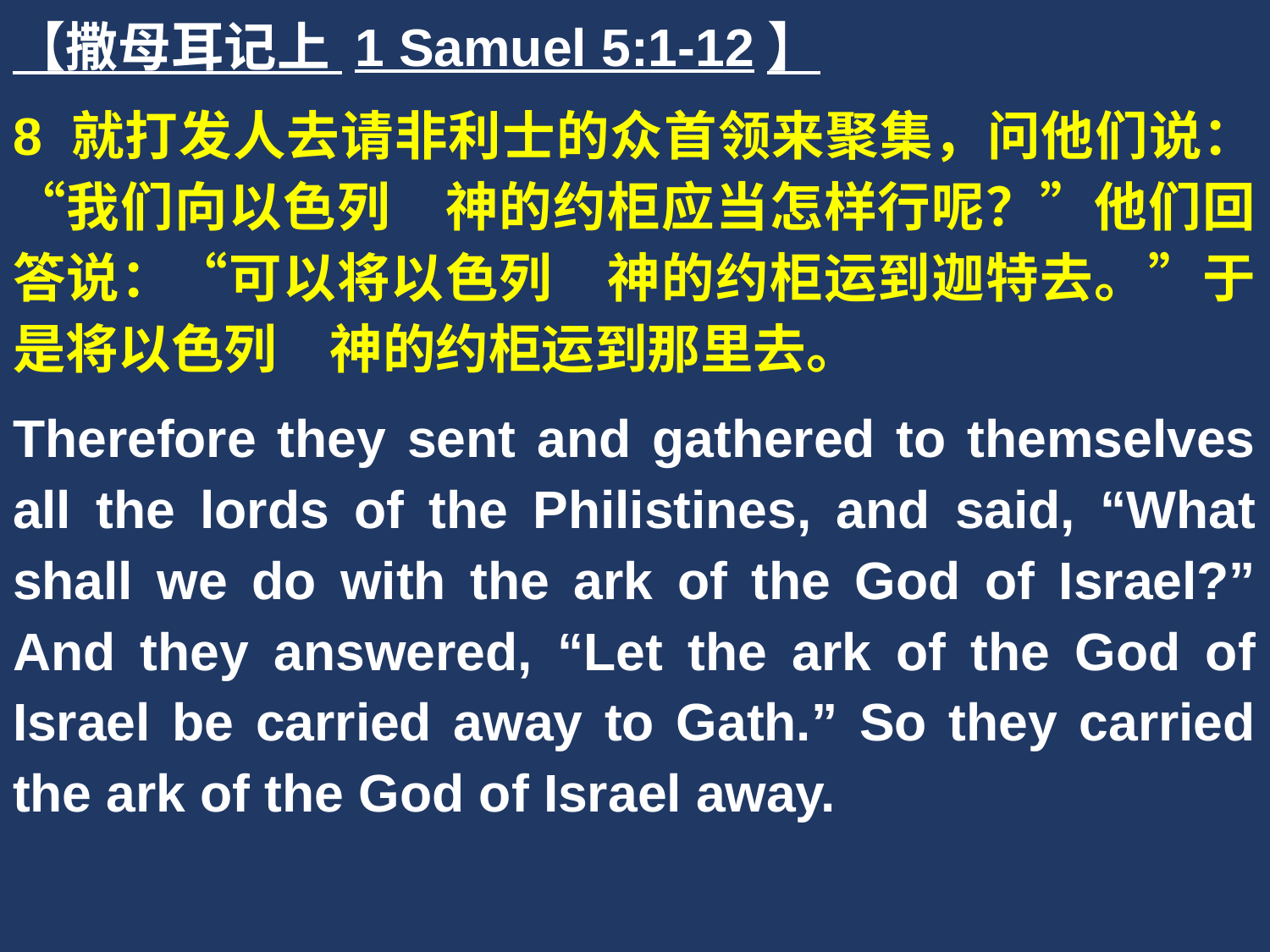

【撒母耳记上 1 Samuel 5:1-12】
8 就打发人去请非利士的众首领来聚集，问他们说：“我们向以色列　神的约柜应当怎样行呢？”他们回答说：“可以将以色列　神的约柜运到迦特去。”于是将以色列　神的约柜运到那里去。
Therefore they sent and gathered to themselves all the lords of the Philistines, and said, “What shall we do with the ark of the God of Israel?” And they answered, “Let the ark of the God of Israel be carried away to Gath.” So they carried the ark of the God of Israel away.